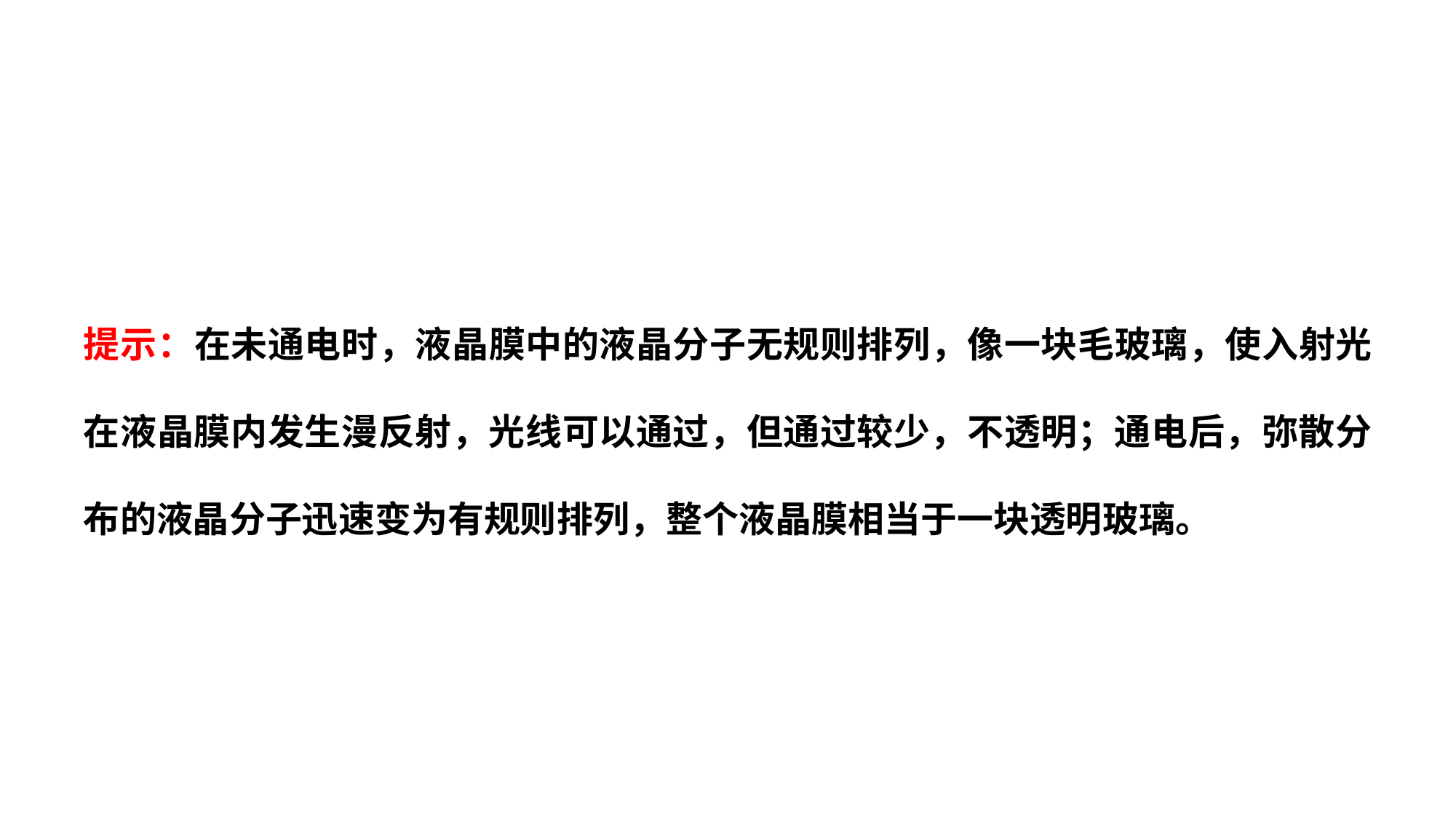

提示：在未通电时，液晶膜中的液晶分子无规则排列，像一块毛玻璃，使入射光在液晶膜内发生漫反射，光线可以通过，但通过较少，不透明；通电后，弥散分布的液晶分子迅速变为有规则排列，整个液晶膜相当于一块透明玻璃。